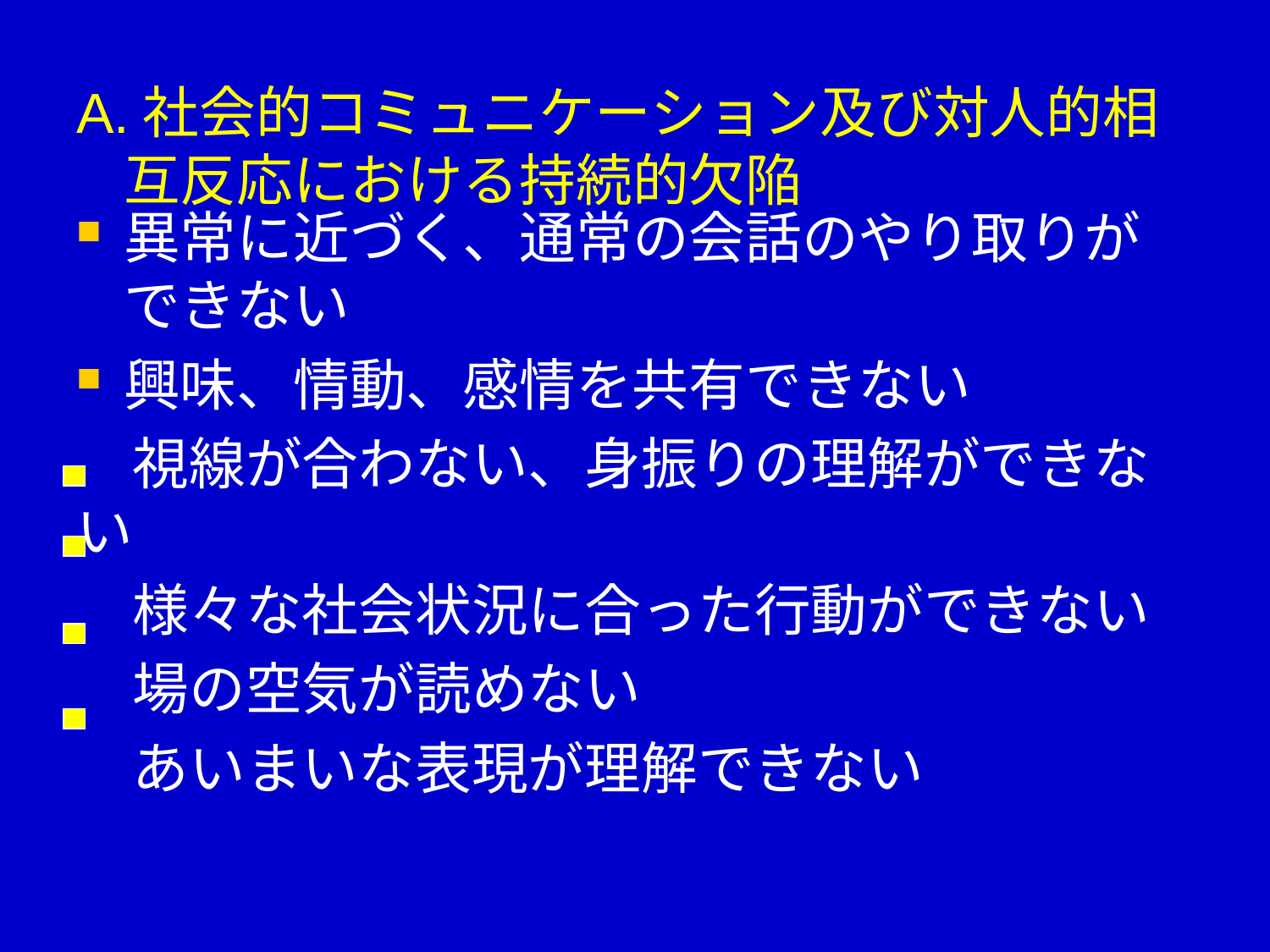

# A.社会的コミュニケーション及び対人的相互反応における持続的欠陥
異常に近づく、通常の会話のやり取りができない
興味、情動、感情を共有できない
　視線が合わない、身振りの理解ができない
　様々な社会状況に合った行動ができない
　場の空気が読めない
　あいまいな表現が理解できない